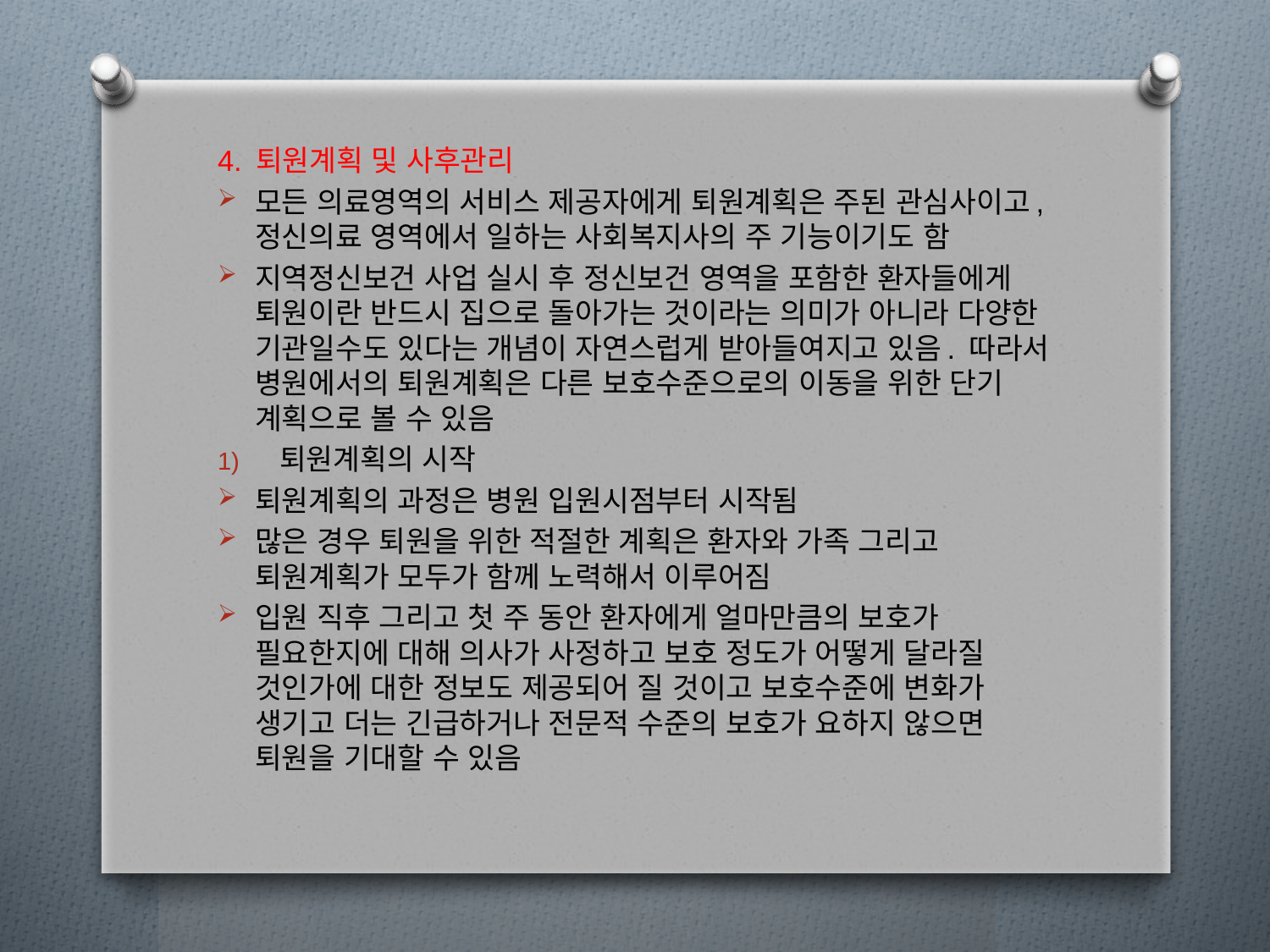

4. 퇴원계획 및 사후관리
모든 의료영역의 서비스 제공자에게 퇴원계획은 주된 관심사이고, 정신의료 영역에서 일하는 사회복지사의 주 기능이기도 함
지역정신보건 사업 실시 후 정신보건 영역을 포함한 환자들에게 퇴원이란 반드시 집으로 돌아가는 것이라는 의미가 아니라 다양한 기관일수도 있다는 개념이 자연스럽게 받아들여지고 있음. 따라서 병원에서의 퇴원계획은 다른 보호수준으로의 이동을 위한 단기 계획으로 볼 수 있음
퇴원계획의 시작
퇴원계획의 과정은 병원 입원시점부터 시작됨
많은 경우 퇴원을 위한 적절한 계획은 환자와 가족 그리고 퇴원계획가 모두가 함께 노력해서 이루어짐
입원 직후 그리고 첫 주 동안 환자에게 얼마만큼의 보호가 필요한지에 대해 의사가 사정하고 보호 정도가 어떻게 달라질 것인가에 대한 정보도 제공되어 질 것이고 보호수준에 변화가 생기고 더는 긴급하거나 전문적 수준의 보호가 요하지 않으면 퇴원을 기대할 수 있음